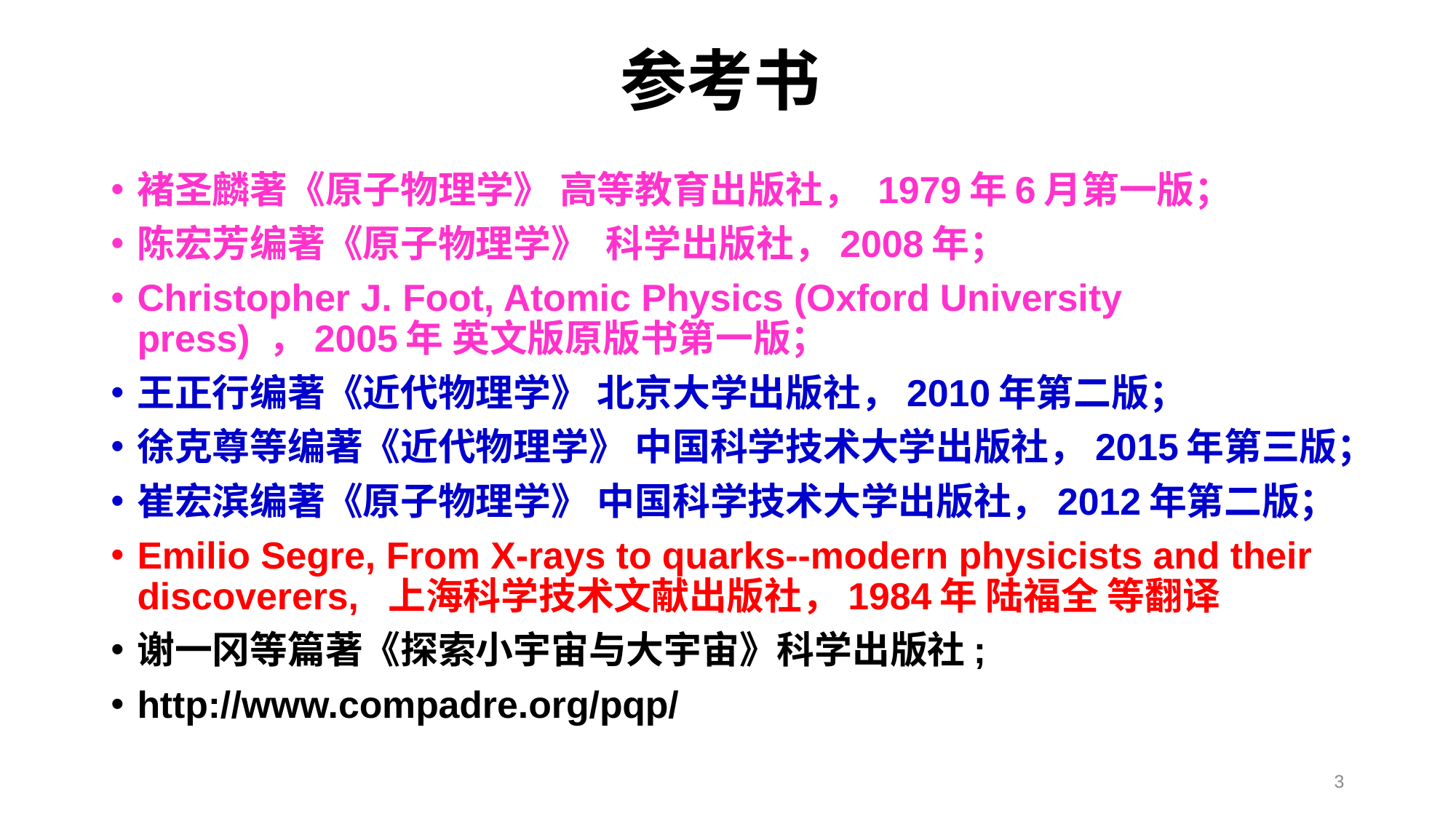

# 参考书
褚圣麟著《原子物理学》 高等教育出版社， 1979年6月第一版；
陈宏芳编著《原子物理学》  科学出版社，2008年；
Christopher J. Foot, Atomic Physics (Oxford University press) ，2005年 英文版原版书第一版；
王正行编著《近代物理学》 北京大学出版社，2010年第二版；
徐克尊等编著《近代物理学》 中国科学技术大学出版社，2015年第三版；
崔宏滨编著《原子物理学》 中国科学技术大学出版社，2012年第二版；
Emilio Segre, From X-rays to quarks--modern physicists and their discoverers,  上海科学技术文献出版社，1984年 陆福全 等翻译
谢一冈等篇著《探索小宇宙与大宇宙》科学出版社;
http://www.compadre.org/pqp/

3